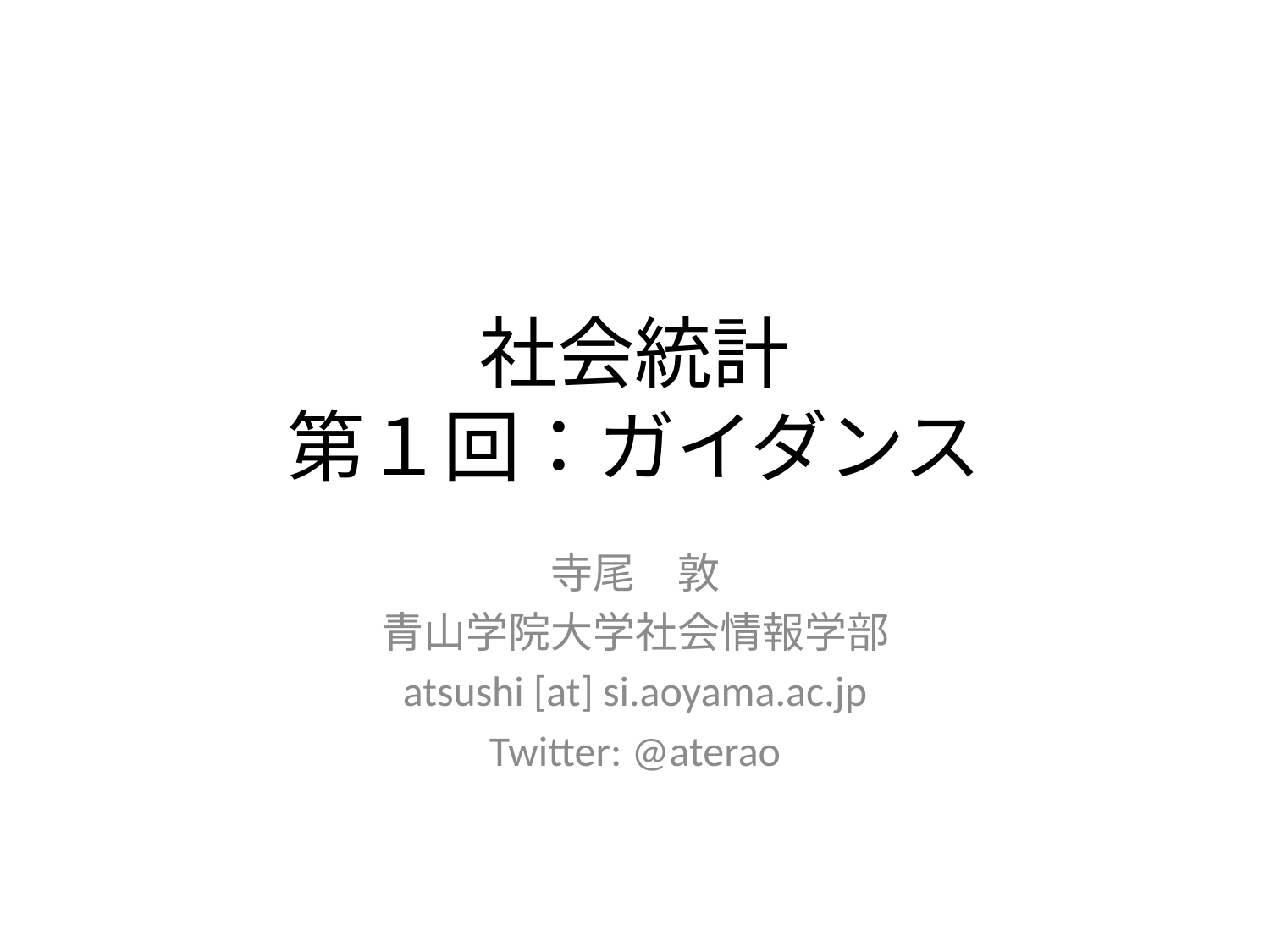

# 社会統計 第１回：ガイダンス
寺尾　敦
青山学院大学社会情報学部
atsushi [at] si.aoyama.ac.jp
Twitter: @aterao